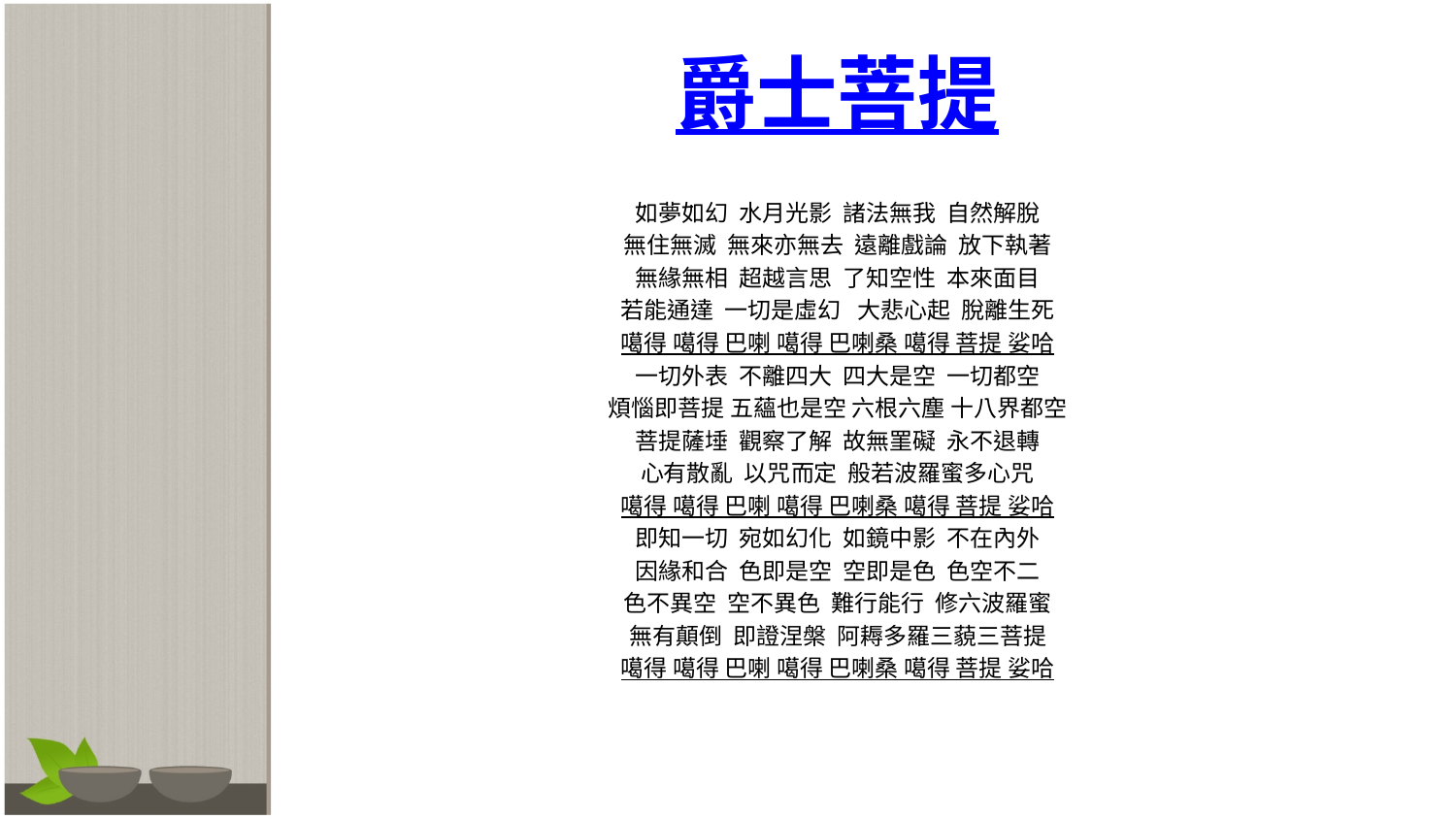

# 爵士菩提
如夢如幻  水月光影  諸法無我  自然解脫
無住無滅  無來亦無去  遠離戲論  放下執著
無緣無相  超越言思  了知空性  本來面目
若能通達  一切是虛幻   大悲心起  脫離生死
噶得 噶得 巴喇 噶得 巴喇桑 噶得 菩提 娑哈
一切外表  不離四大  四大是空  一切都空
煩惱即菩提 五蘊也是空 六根六塵 十八界都空
菩提薩埵  觀察了解  故無罣礙  永不退轉
心有散亂  以咒而定  般若波羅蜜多心咒
噶得 噶得 巴喇 噶得 巴喇桑 噶得 菩提 娑哈
即知一切  宛如幻化  如鏡中影  不在內外
因緣和合  色即是空  空即是色  色空不二
色不異空  空不異色  難行能行  修六波羅蜜
無有顛倒  即證涅槃  阿耨多羅三藐三菩提
噶得 噶得 巴喇 噶得 巴喇桑 噶得 菩提 娑哈